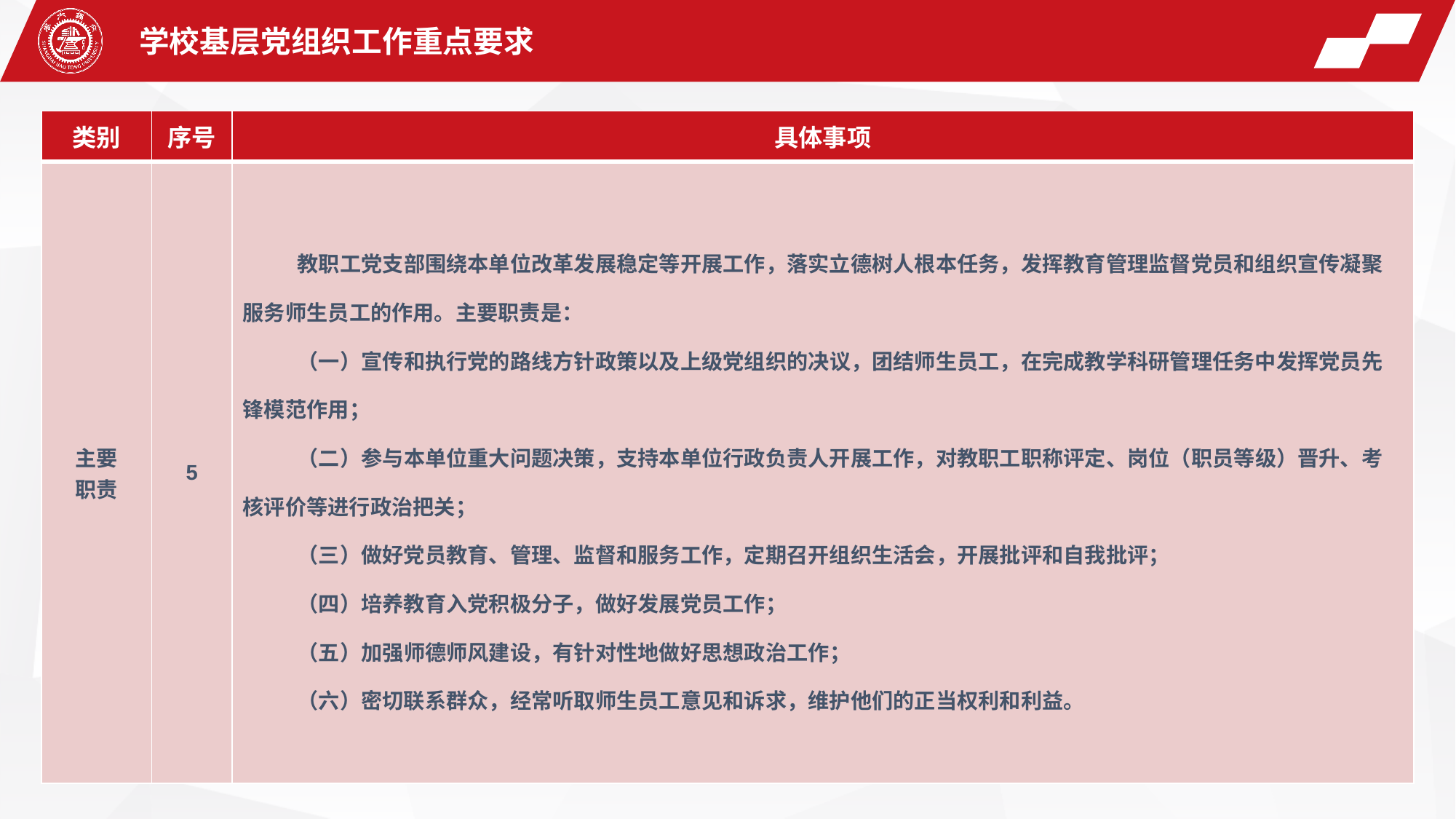

学校基层党组织工作重点要求
| 类别 | 序号 | 具体事项 |
| --- | --- | --- |
| 主要 职责 | 5 | 教职工党支部围绕本单位改革发展稳定等开展工作，落实立德树人根本任务，发挥教育管理监督党员和组织宣传凝聚服务师生员工的作用。主要职责是： （一）宣传和执行党的路线方针政策以及上级党组织的决议，团结师生员工，在完成教学科研管理任务中发挥党员先锋模范作用； （二）参与本单位重大问题决策，支持本单位行政负责人开展工作，对教职工职称评定、岗位（职员等级）晋升、考核评价等进行政治把关； （三）做好党员教育、管理、监督和服务工作，定期召开组织生活会，开展批评和自我批评； （四）培养教育入党积极分子，做好发展党员工作； （五）加强师德师风建设，有针对性地做好思想政治工作； （六）密切联系群众，经常听取师生员工意见和诉求，维护他们的正当权利和利益。 |